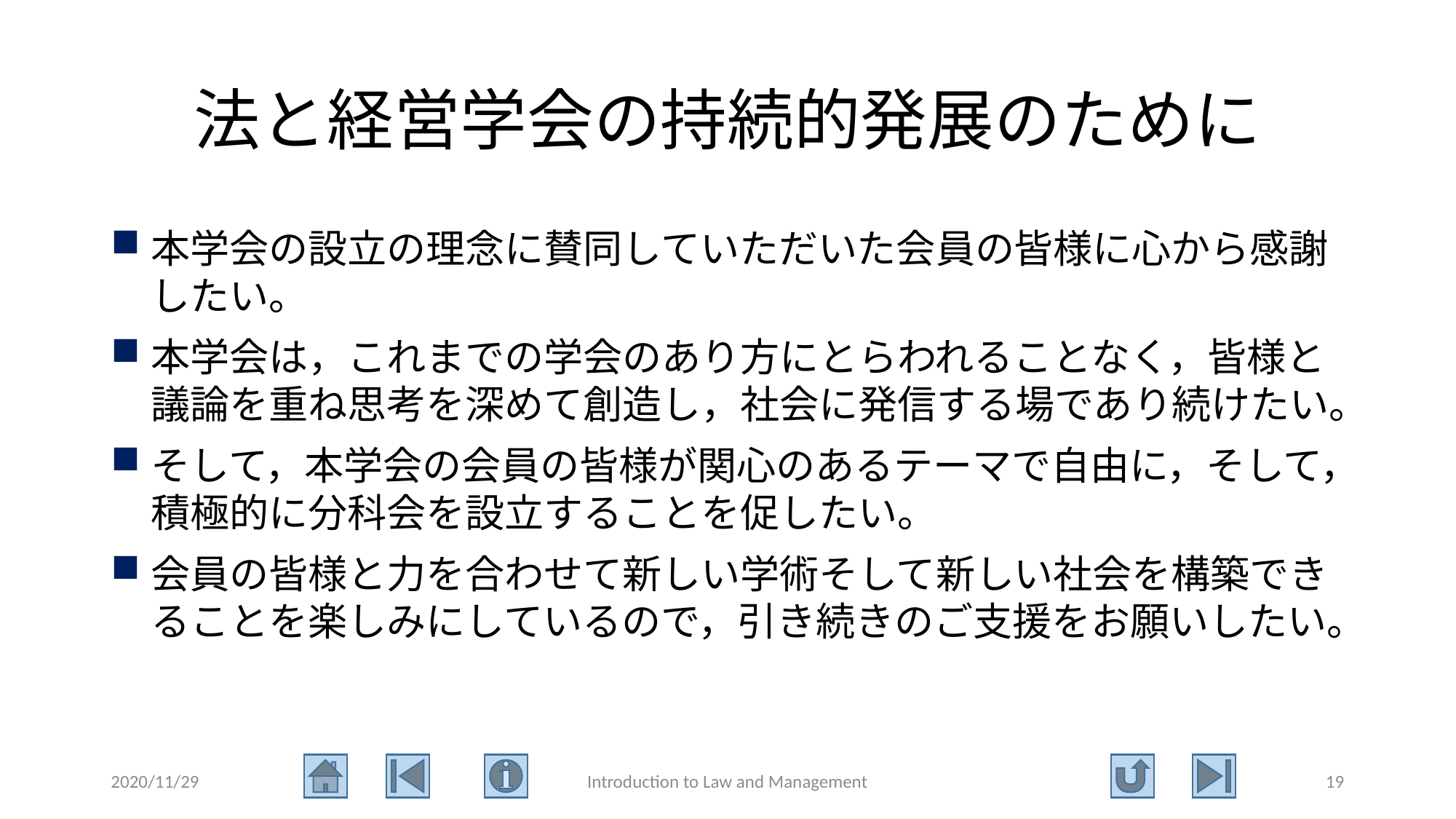

# 法と経営学会の持続的発展のために
本学会の設立の理念に賛同していただいた会員の皆様に心から感謝したい。
本学会は，これまでの学会のあり方にとらわれることなく，皆様と議論を重ね思考を深めて創造し，社会に発信する場であり続けたい。
そして，本学会の会員の皆様が関心のあるテーマで自由に，そして，積極的に分科会を設立することを促したい。
会員の皆様と力を合わせて新しい学術そして新しい社会を構築できることを楽しみにしているので，引き続きのご支援をお願いしたい。
2020/11/29
Introduction to Law and Management
19